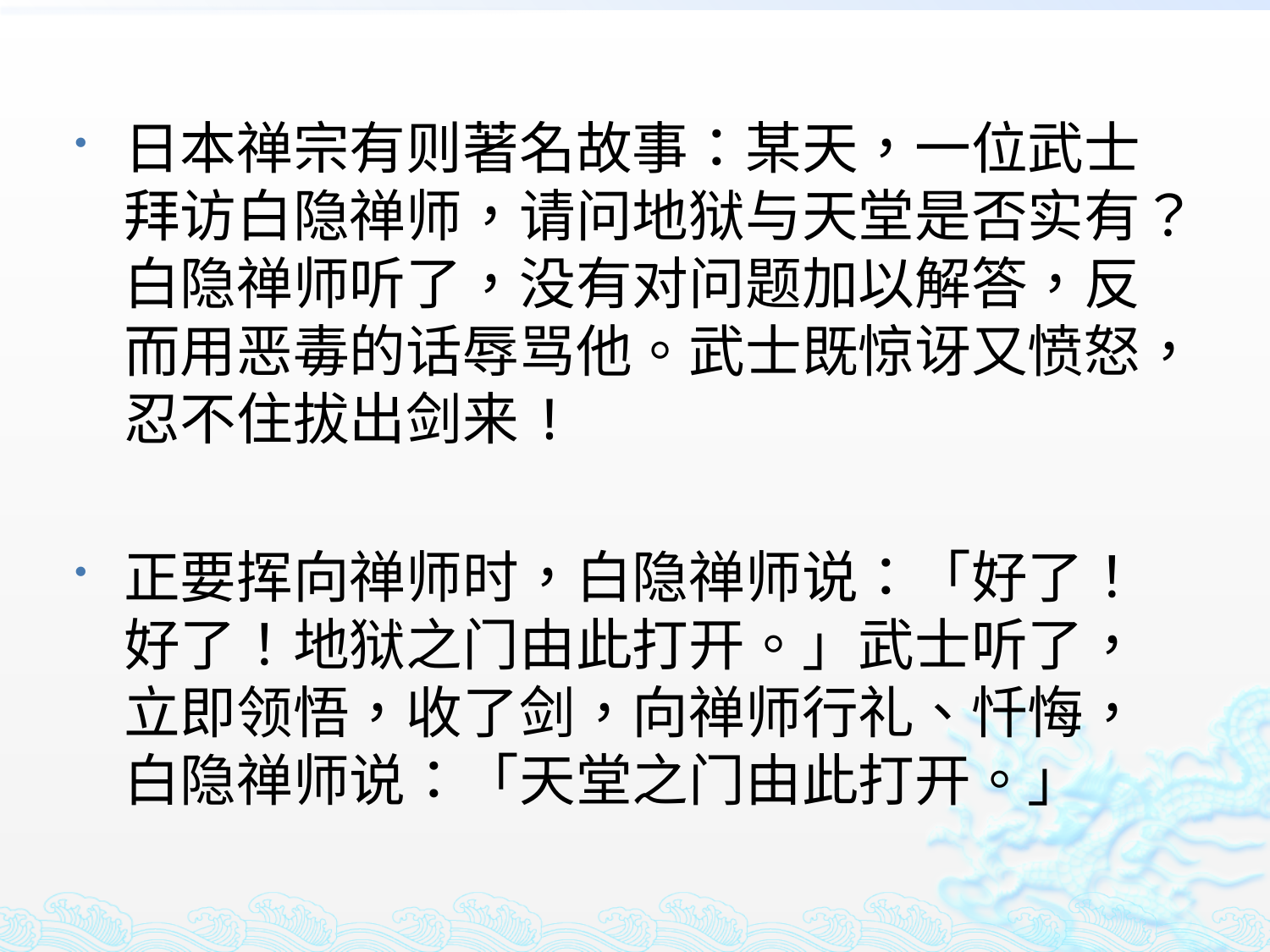

日本禅宗有则著名故事：某天，一位武士拜访白隐禅师，请问地狱与天堂是否实有？白隐禅师听了，没有对问题加以解答，反而用恶毒的话辱骂他。武士既惊讶又愤怒，忍不住拔出剑来!

正要挥向禅师时，白隐禅师说：「好了！好了！地狱之门由此打开。」武士听了，立即领悟，收了剑，向禅师行礼、忏悔，白隐禅师说：「天堂之门由此打开。」